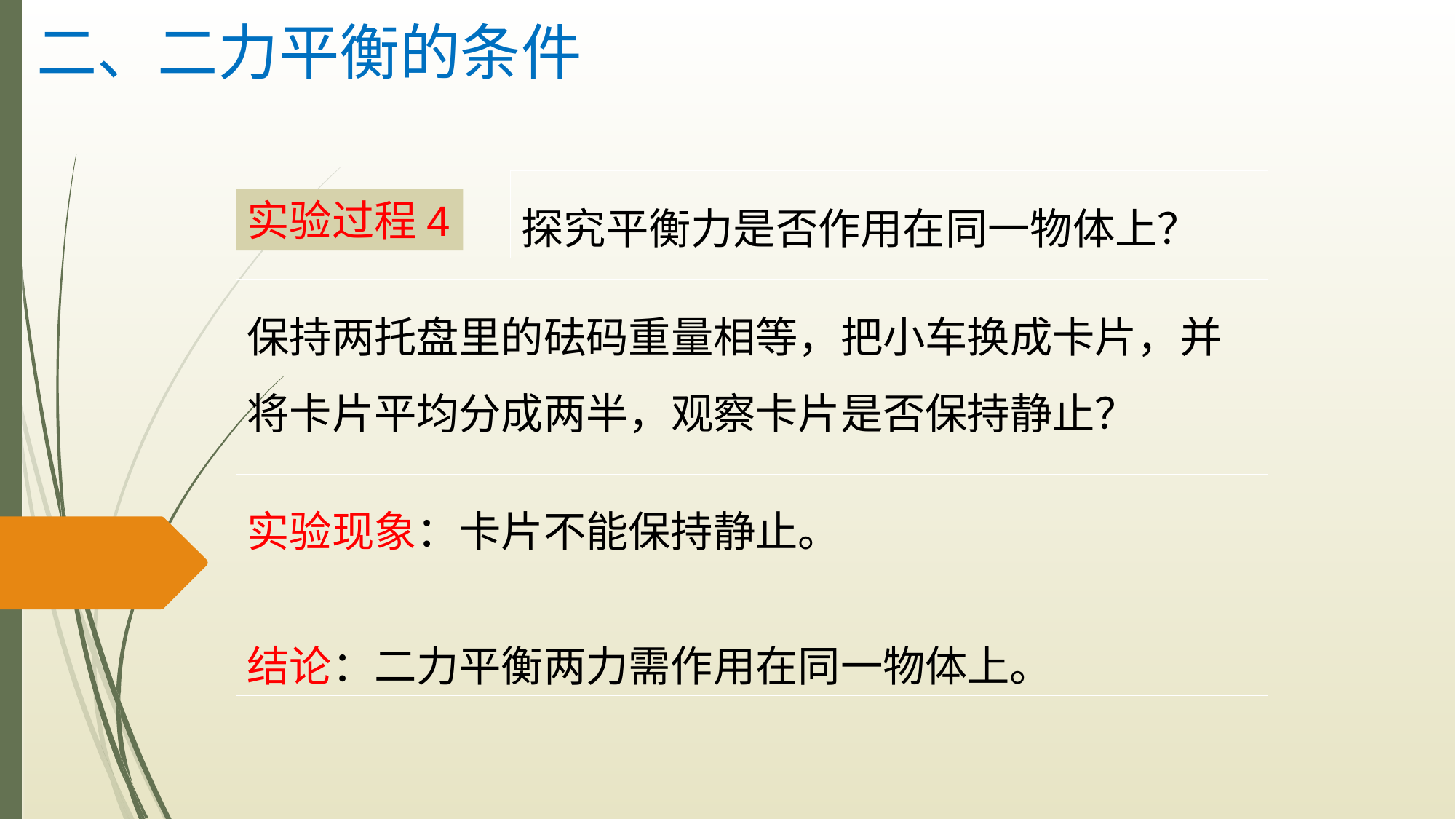

二、二力平衡的条件
探究平衡力是否作用在同一物体上？
实验过程4
保持两托盘里的砝码重量相等，把小车换成卡片，并将卡片平均分成两半，观察卡片是否保持静止？
实验现象：卡片不能保持静止。
结论：二力平衡两力需作用在同一物体上。